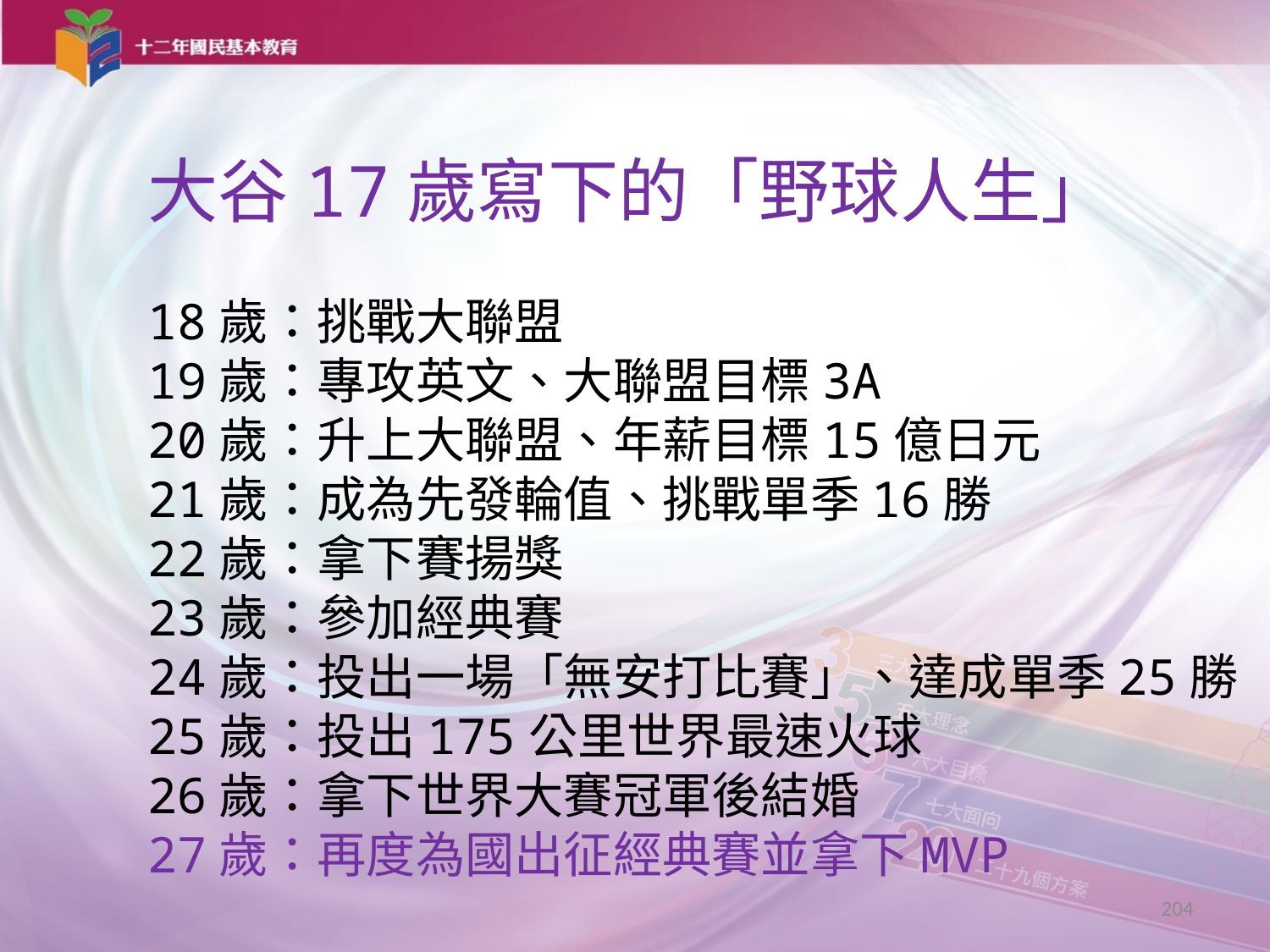

大谷17歲寫下的「野球人生」

18歲：挑戰大聯盟
19歲：專攻英文、大聯盟目標3A
20歲：升上大聯盟、年薪目標15億日元
21歲：成為先發輪值、挑戰單季16勝
22歲：拿下賽揚獎
23歲：參加經典賽
24歲：投出一場「無安打比賽」、達成單季25勝
25歲：投出175公里世界最速火球
26歲：拿下世界大賽冠軍後結婚
27歲：再度為國出征經典賽並拿下MVP

204